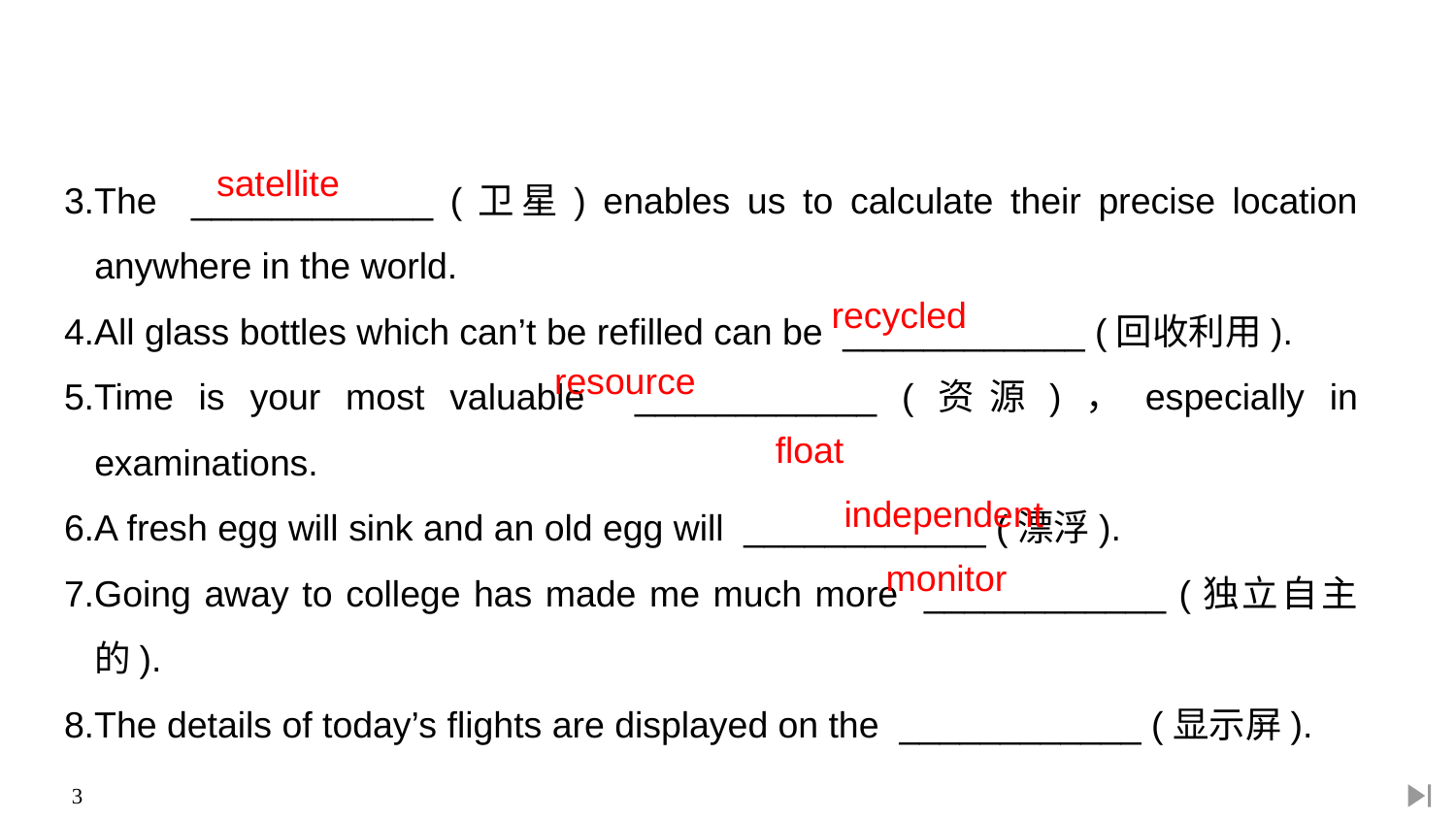

3.The  ____________ (卫星) enables us to calculate their precise location anywhere in the world.
4.All glass bottles which can’t be refilled can be  ____________ (回收利用).
5.Time is your most valuable  ____________ (资源)，especially in examinations.
6.A fresh egg will sink and an old egg will  ____________ (漂浮).
7.Going away to college has made me much more  ____________ (独立自主的).
8.The details of today’s flights are displayed on the  ____________ (显示屏).
satellite
recycled
resource
float
independent
monitor